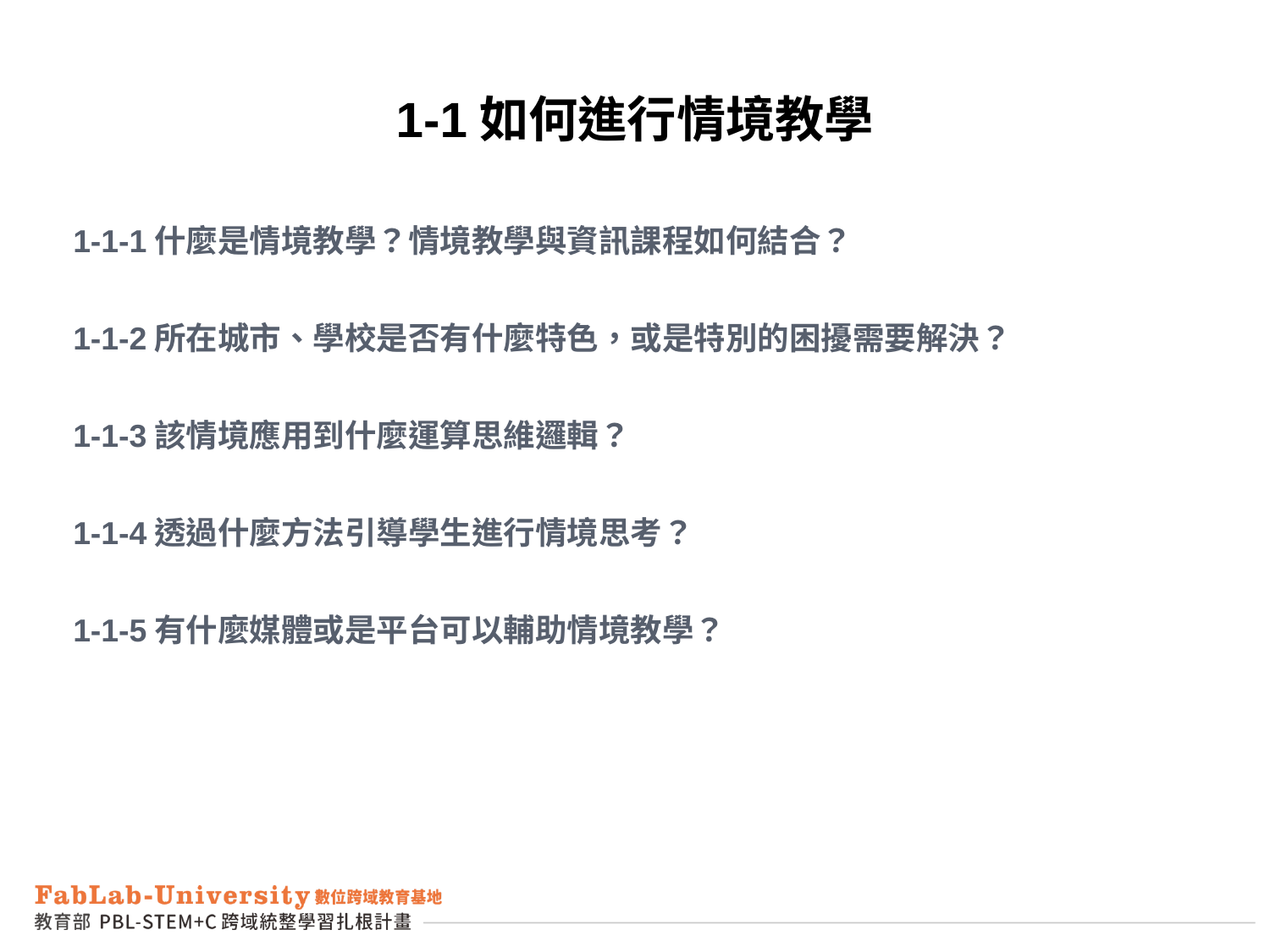

1-1如何進行情境教學
1-1-1什麼是情境教學？情境教學與資訊課程如何結合？

1-1-2所在城市、學校是否有什麼特色，或是特別的困擾需要解決？

1-1-3該情境應用到什麼運算思維邏輯？

1-1-4透過什麼方法引導學生進行情境思考？

1-1-5有什麼媒體或是平台可以輔助情境教學？